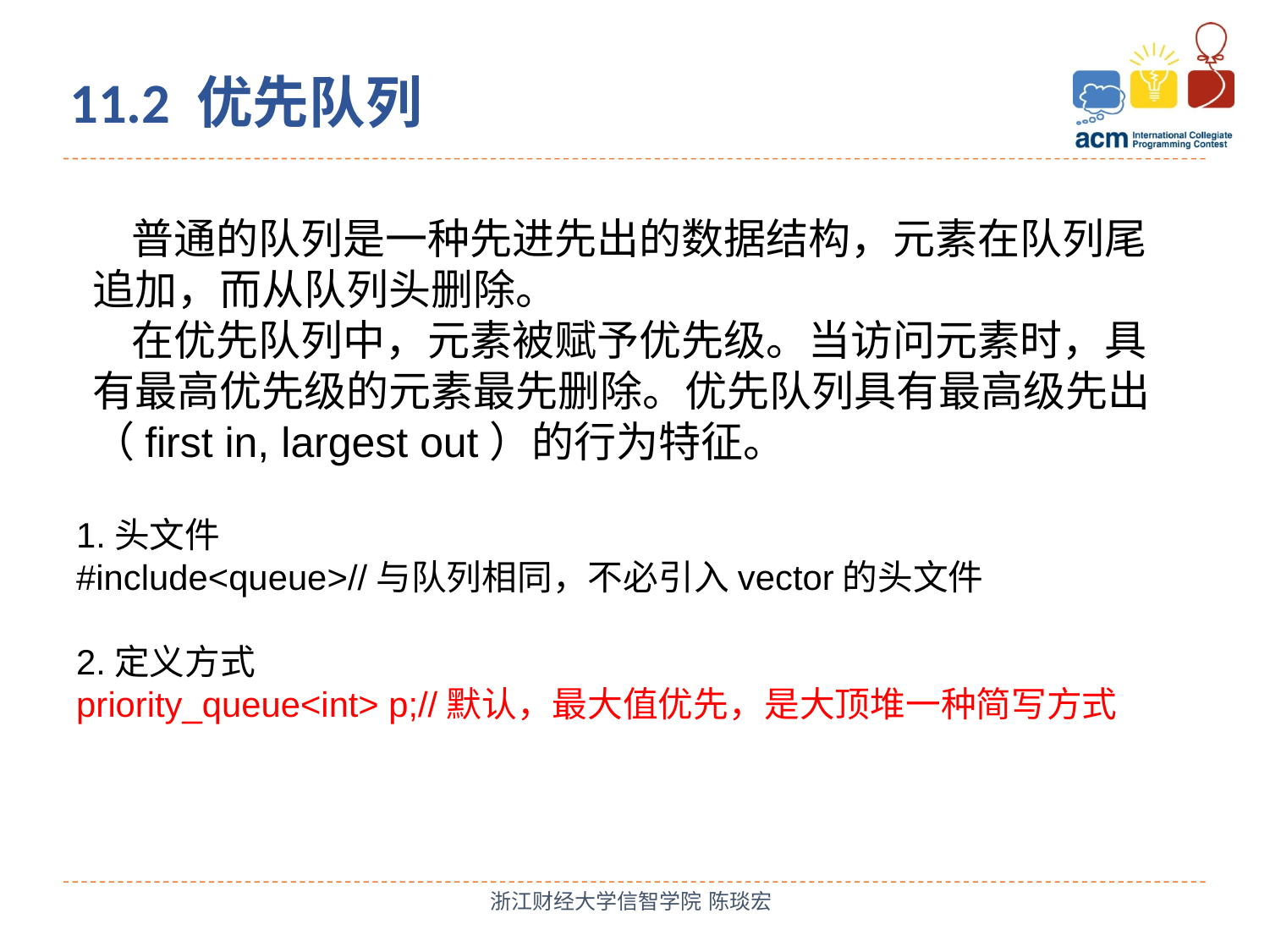

11.2 优先队列
   普通的队列是一种先进先出的数据结构，元素在队列尾追加，而从队列头删除。
   在优先队列中，元素被赋予优先级。当访问元素时，具有最高优先级的元素最先删除。优先队列具有最高级先出 （first in, largest out）的行为特征。
1.头文件
#include<queue>//与队列相同，不必引入vector的头文件

2.定义方式
priority_queue<int> p;//默认，最大值优先，是大顶堆一种简写方式

浙江财经大学信智学院 陈琰宏
23